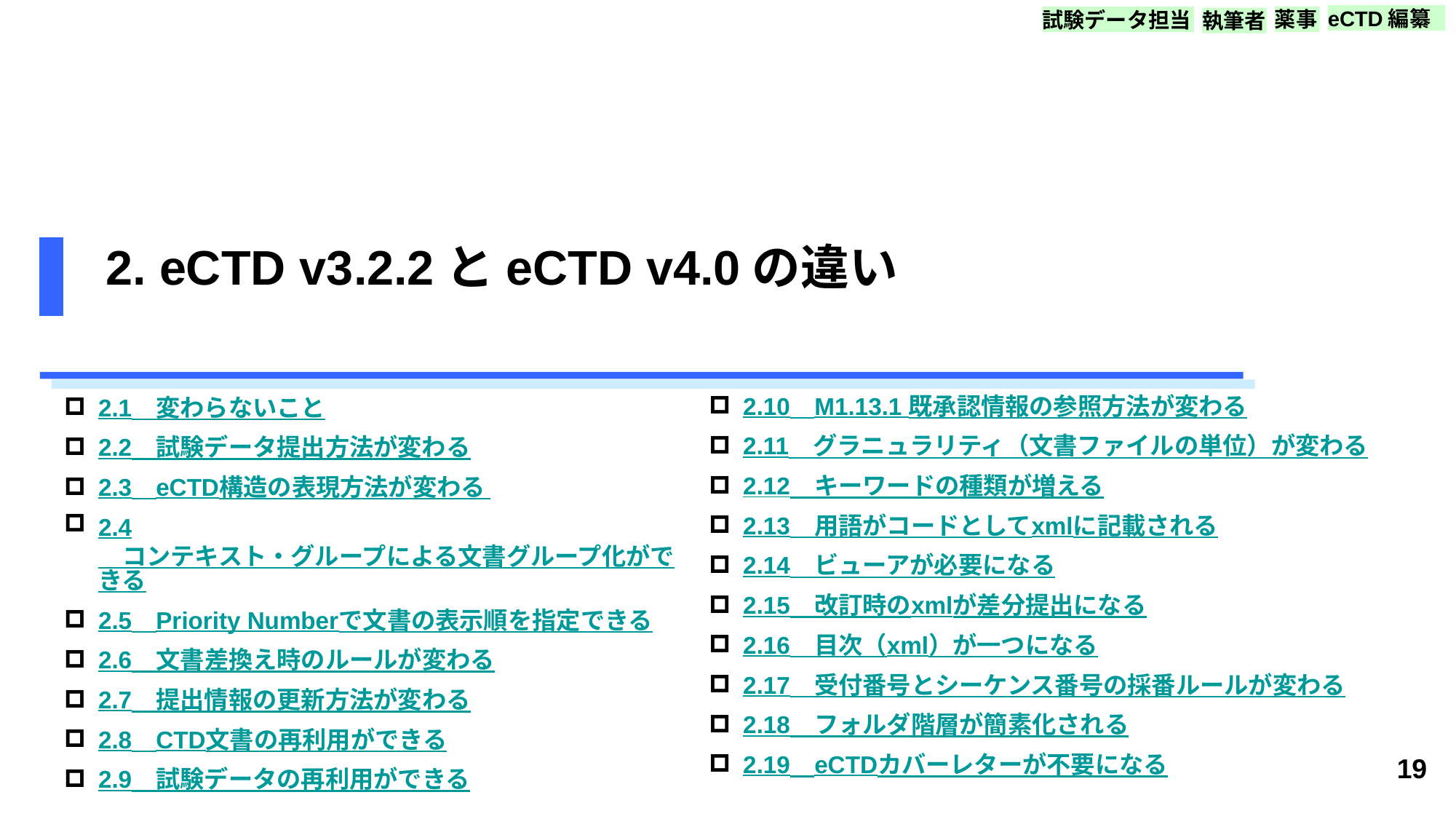

eCTD編纂
薬事
試験データ担当
執筆者
# 2. eCTD v3.2.2とeCTD v4.0の違い
2.10　M1.13.1 既承認情報の参照方法が変わる
2.11　グラニュラリティ（文書ファイルの単位）が変わる
2.12　キーワードの種類が増える
2.13　用語がコードとしてxmlに記載される
2.14　ビューアが必要になる
2.15　改訂時のxmlが差分提出になる
2.16　目次（xml）が一つになる
2.17　受付番号とシーケンス番号の採番ルールが変わる
2.18　フォルダ階層が簡素化される
2.19　eCTDカバーレターが不要になる

2.1　変わらないこと
2.2　試験データ提出方法が変わる
2.3　eCTD構造の表現方法が変わる
2.4　コンテキスト・グループによる文書グループ化ができる
2.5　Priority Numberで文書の表示順を指定できる
2.6　文書差換え時のルールが変わる
2.7　提出情報の更新方法が変わる
2.8　CTD文書の再利用ができる
2.9　試験データの再利用ができる
19